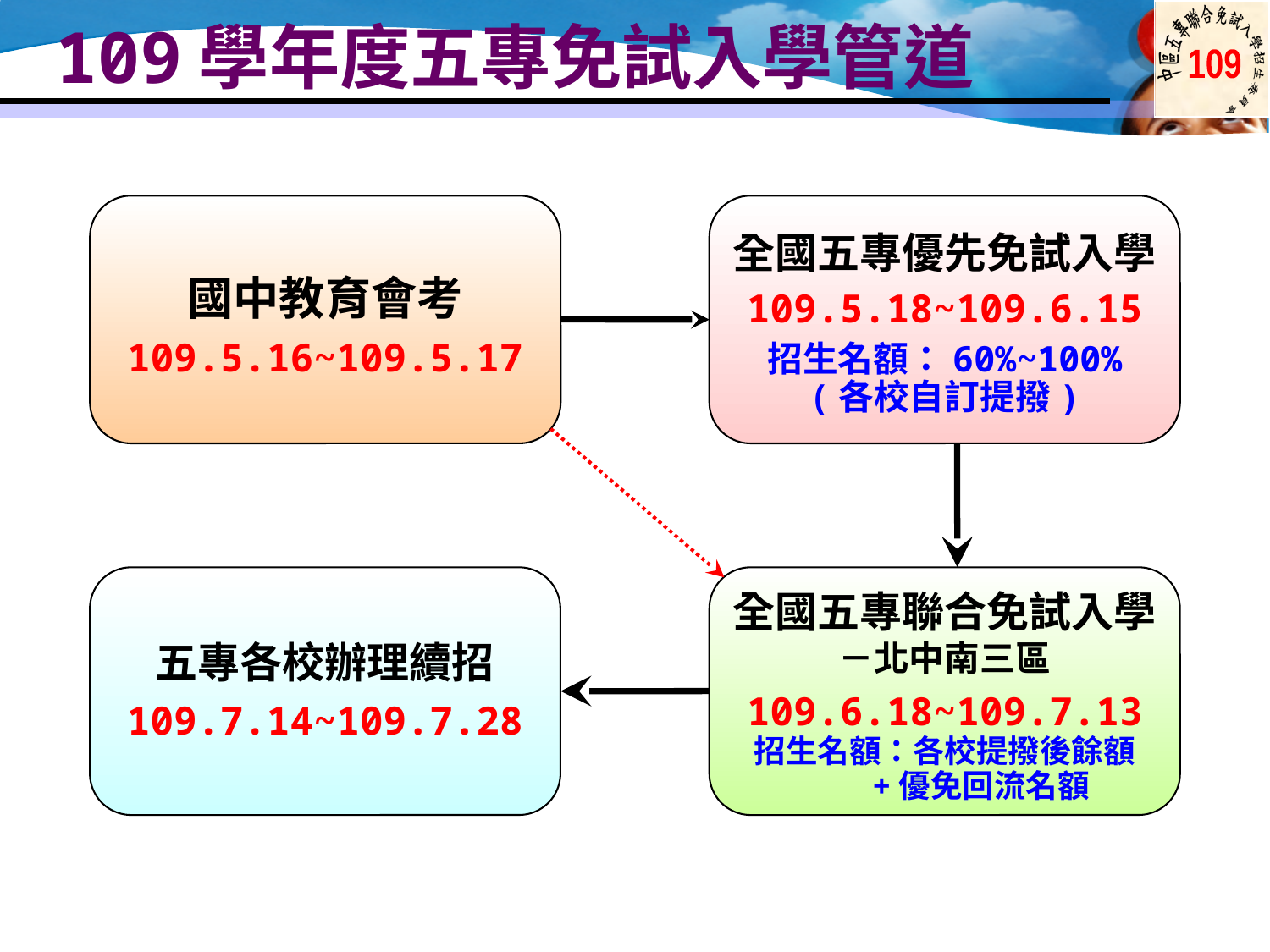

# 109學年度五專免試入學管道

國中教育會考
109.5.16~109.5.17
全國五專優先免試入學
109.5.18~109.6.15
招生名額：60%~100%
(各校自訂提撥)

五專各校辦理續招
109.7.14~109.7.28
全國五專聯合免試入學－北中南三區
109.6.18~109.7.13
招生名額：各校提撥後餘額
         +優免回流名額